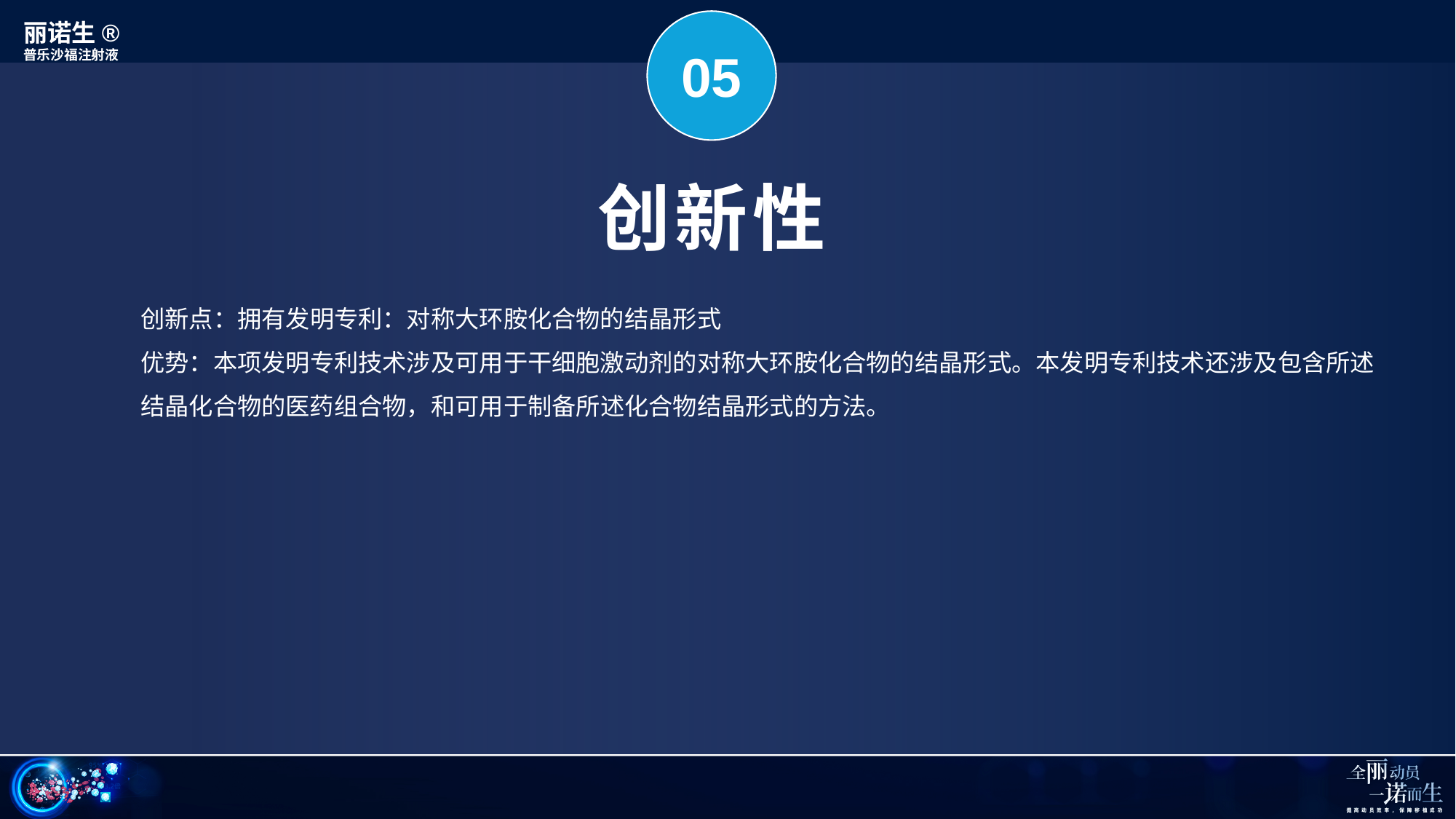

丽诺生®
普乐沙福注射液
05

创新性
创新点：拥有发明专利：对称大环胺化合物的结晶形式
优势：本项发明专利技术涉及可用于干细胞激动剂的对称大环胺化合物的结晶形式。本发明专利技术还涉及包含所述结晶化合物的医药组合物，和可用于制备所述化合物结晶形式的方法。